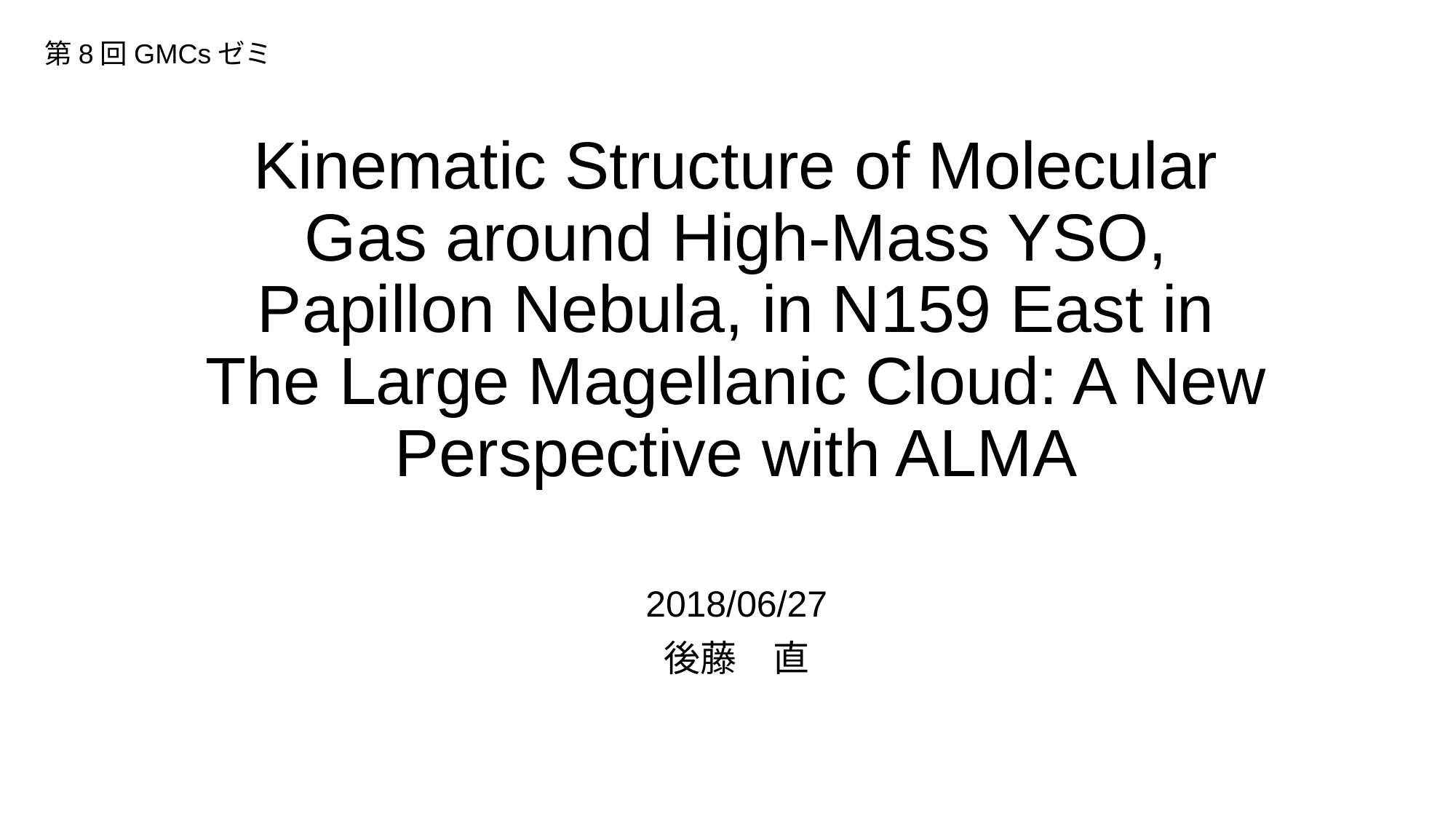

第8回GMCsゼミ
# Kinematic Structure of Molecular Gas around High-Mass YSO, Papillon Nebula, in N159 East in The Large Magellanic Cloud: A New Perspective with ALMA
2018/06/27
後藤　直